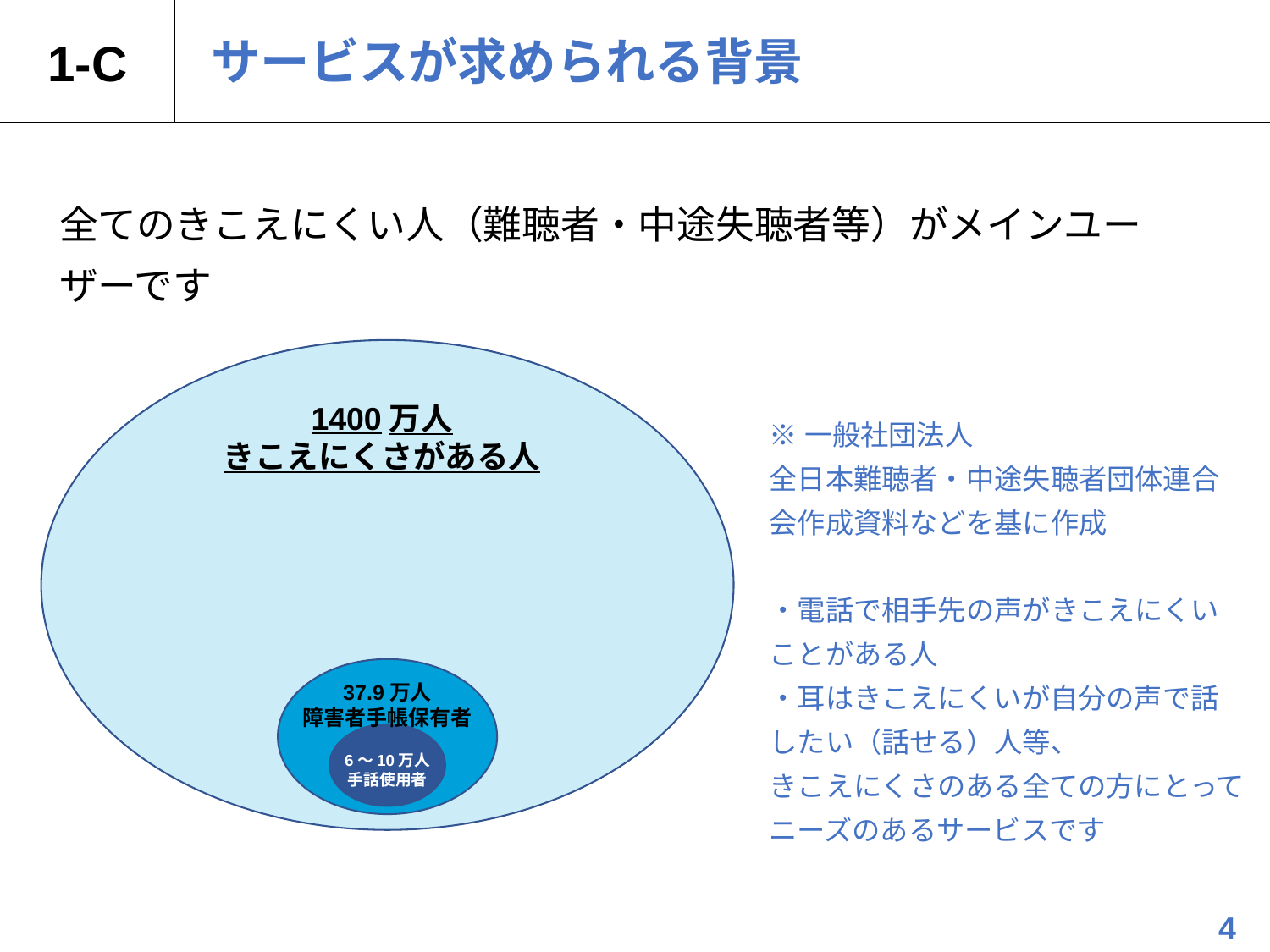

# 1-C
サービスが求められる背景
全てのきこえにくい人（難聴者・中途失聴者等）がメインユーザーです

1400万人
きこえにくさがある人

37.9万人
障害者手帳保有者

6～10万人
手話使用者
※一般社団法人
全日本難聴者・中途失聴者団体連合会作成資料などを基に作成

・電話で相手先の声がきこえにくいことがある人
・耳はきこえにくいが自分の声で話したい（話せる）人等、
きこえにくさのある全ての方にとってニーズのあるサービスです
4